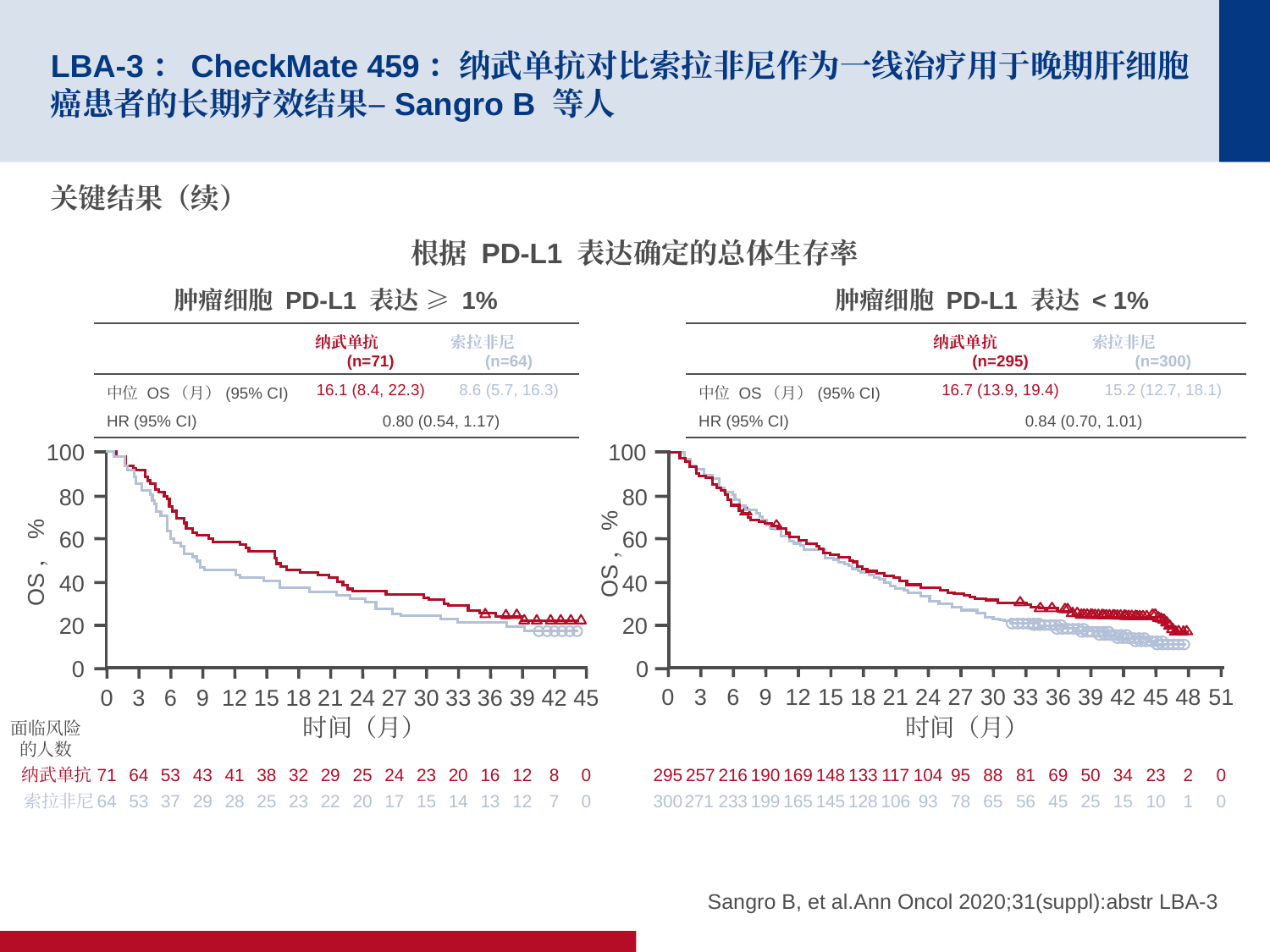

# LBA-3：CheckMate 459：纳武单抗对比索拉非尼作为一线治疗用于晚期肝细胞癌患者的长期疗效结果–Sangro B 等人
关键结果（续）
根据 PD-L1 表达确定的总体生存率
肿瘤细胞 PD-L1 表达 ≥ 1%
肿瘤细胞 PD-L1 表达 < 1%
|  | 纳武单抗 (n=71) | 索拉非尼 (n=64) |
| --- | --- | --- |
| 中位 OS（月）(95% CI) | 16.1 (8.4, 22.3) | 8.6 (5.7, 16.3) |
| HR (95% CI) | 0.80 (0.54, 1.17) |  |
|  | 纳武单抗 (n=295) | 索拉非尼 (n=300) |
| --- | --- | --- |
| 中位 OS（月）(95% CI) | 16.7 (13.9, 19.4) | 15.2 (12.7, 18.1) |
| HR (95% CI) | 0.84 (0.70, 1.01) |  |
100

80

60

OS，%
40

20

0

100

80

60

40

20

0

OS，%

0
3
6
9
12
15
18
21
24
27
30
33
36
39
42
45
48
51

0
3
6
9
12
15
18
21
24
27
30
33
36
39
42
45
时间（月）
时间（月）
面临风险的人数
纳武单抗
71
64
53
43
41
38
32
29
25
24
23
20
16
12
8
0
295
257
216
190
169
148
133
117
104
95
88
81
69
50
34
23
2
0
索拉非尼
64
53
37
29
28
25
23
22
20
17
15
14
13
12
7
0
300
271
233
199
165
145
128
106
93
78
65
56
45
25
15
10
1
0
Sangro B, et al.Ann Oncol 2020;31(suppl):abstr LBA-3